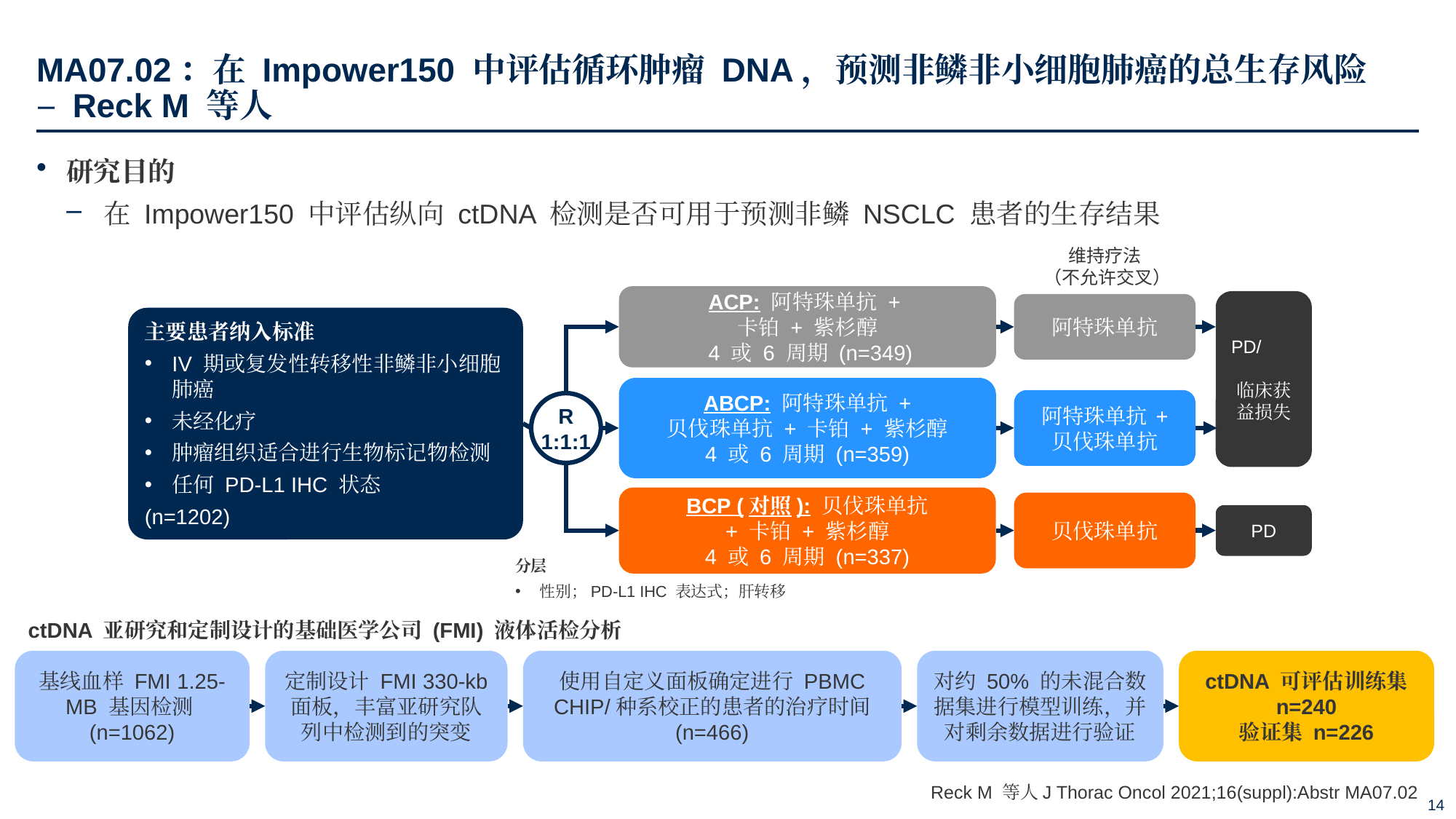

# MA07.02：在 Impower150 中评估循环肿瘤 DNA，预测非鳞非小细胞肺癌的总生存风险 – Reck M 等人
研究目的
在 Impower150 中评估纵向 ctDNA 检测是否可用于预测非鳞 NSCLC 患者的生存结果
维持疗法
（不允许交叉）
ACP: 阿特珠单抗 +
卡铂 + 紫杉醇
 4 或 6 周期 (n=349)
PD/
临床获益损失
阿特珠单抗
主要患者纳入标准
IV 期或复发性转移性非鳞非小细胞肺癌
未经化疗
肿瘤组织适合进行生物标记物检测
任何 PD-L1 IHC 状态
(n=1202)
ABCP: 阿特珠单抗 +
贝伐珠单抗 + 卡铂 + 紫杉醇
4 或 6 周期 (n=359)
阿特珠单抗 + 贝伐珠单抗
R
1:1:1
BCP (对照): 贝伐珠单抗
+ 卡铂 + 紫杉醇
4 或 6 周期 (n=337)
贝伐珠单抗
PD
分层
性别；PD-L1 IHC 表达式；肝转移
ctDNA 亚研究和定制设计的基础医学公司 (FMI) 液体活检分析
基线血样 FMI 1.25-MB 基因检测(n=1062)
定制设计 FMI 330-kb 面板，丰富亚研究队列中检测到的突变
使用自定义面板确定进行 PBMC CHIP/种系校正的患者的治疗时间 (n=466)
对约 50% 的未混合数据集进行模型训练，并对剩余数据进行验证
ctDNA 可评估训练集 n=240
验证集 n=226
Reck M 等人J Thorac Oncol 2021;16(suppl):Abstr MA07.02